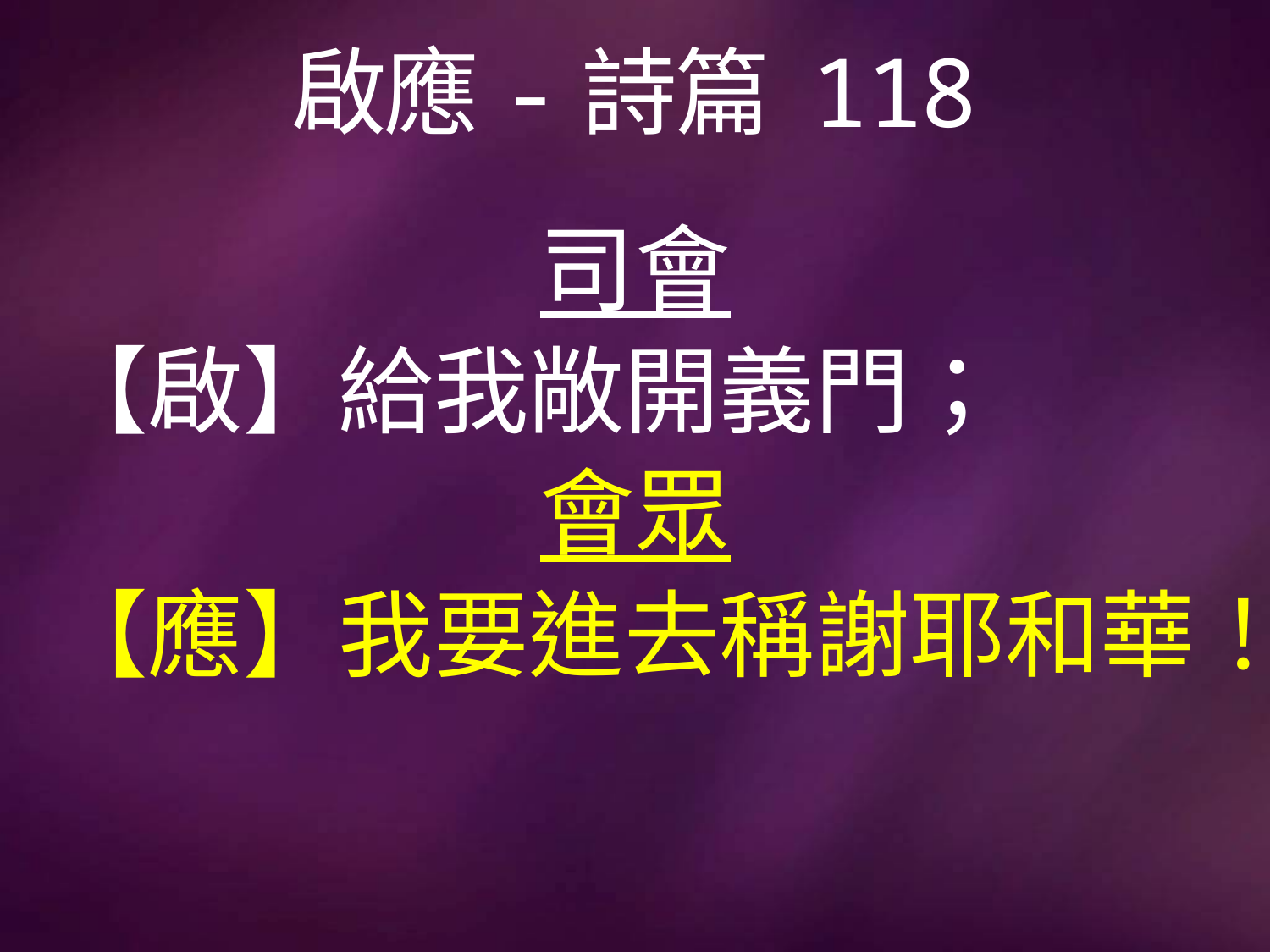

# 啟應-詩篇 118
司會
【啟】給我敞開義門；
會眾
【應】我要進去稱謝耶和華！